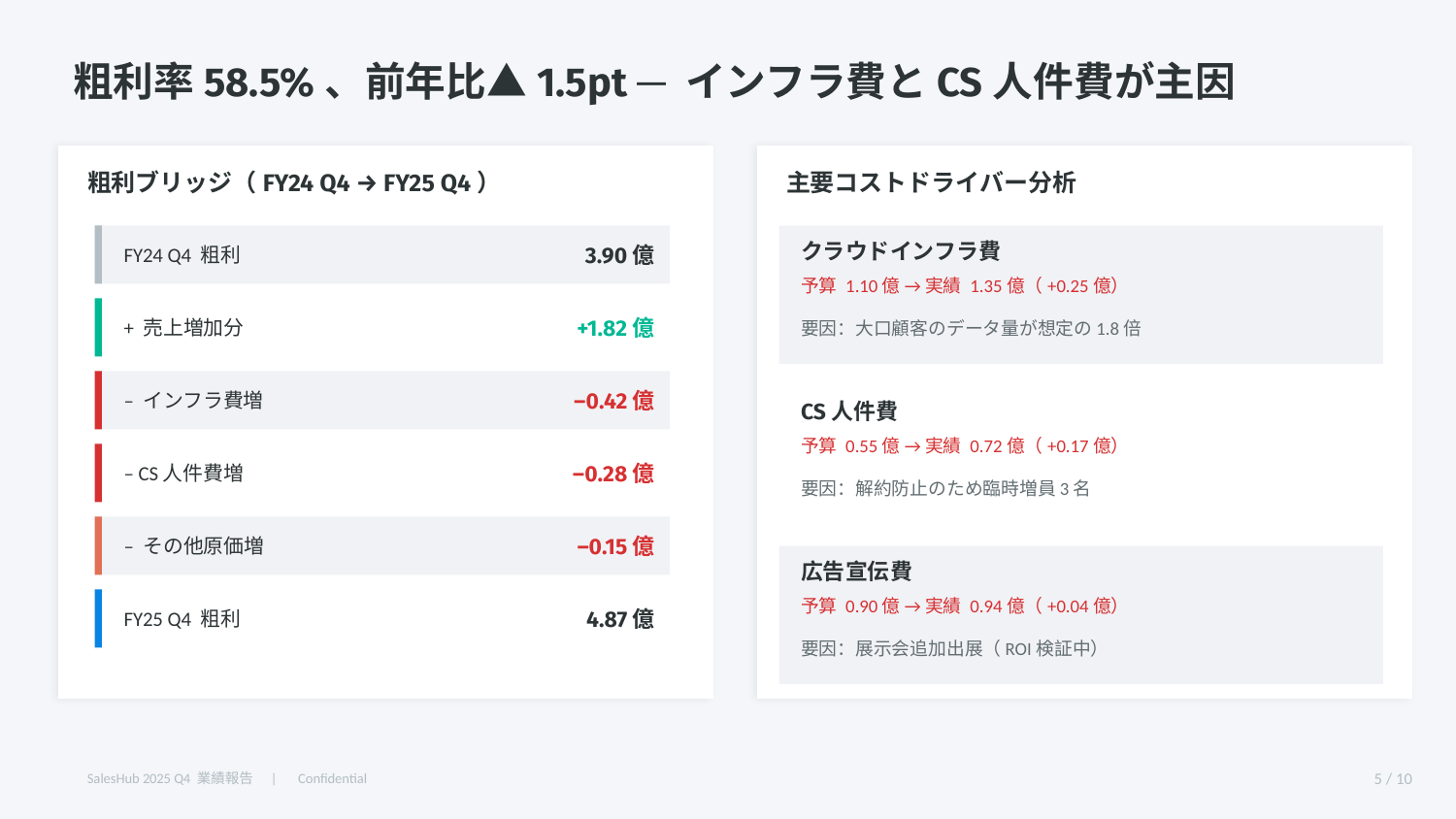

粗利率58.5%、前年比▲1.5pt ─ インフラ費とCS人件費が主因

粗利ブリッジ（FY24 Q4 → FY25 Q4）
主要コストドライバー分析

FY24 Q4 粗利
3.90億
クラウドインフラ費
予算 1.10億 → 実績 1.35億（+0.25億）

+ 売上増加分
+1.82億
要因：大口顧客のデータ量が想定の1.8倍

– インフラ費増
–0.42億

CS人件費
予算 0.55億 → 実績 0.72億（+0.17億）

– CS人件費増
–0.28億
要因：解約防止のため臨時増員3名

– その他原価増
–0.15億

広告宣伝費

予算 0.90億 → 実績 0.94億（+0.04億）
FY25 Q4 粗利
4.87億
要因：展示会追加出展（ROI検証中）
SalesHub 2025 Q4 業績報告　|　Confidential
5 / 10